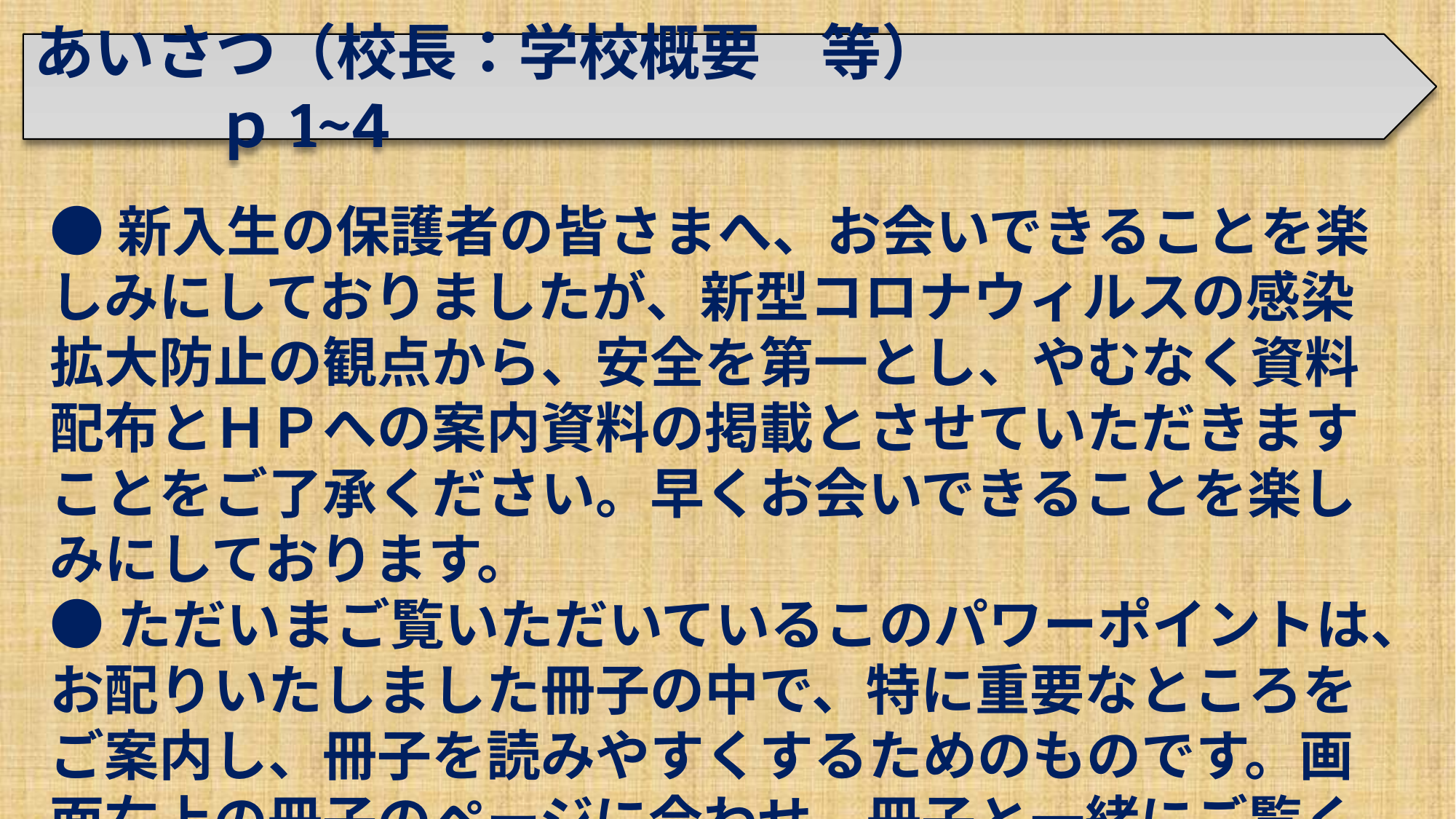

あいさつ（校長：学校概要　等）　　　　　　　　　　ｐ1~4
●新入生の保護者の皆さまへ、お会いできることを楽しみにしておりましたが、新型コロナウィルスの感染拡大防止の観点から、安全を第一とし、やむなく資料配布とＨＰへの案内資料の掲載とさせていただきますことをご了承ください。早くお会いできることを楽しみにしております。
●ただいまご覧いただいているこのパワーポイントは、お配りいたしました冊子の中で、特に重要なところをご案内し、冊子を読みやすくするためのものです。画面右上の冊子のページに合わせ、冊子と一緒にご覧ください。